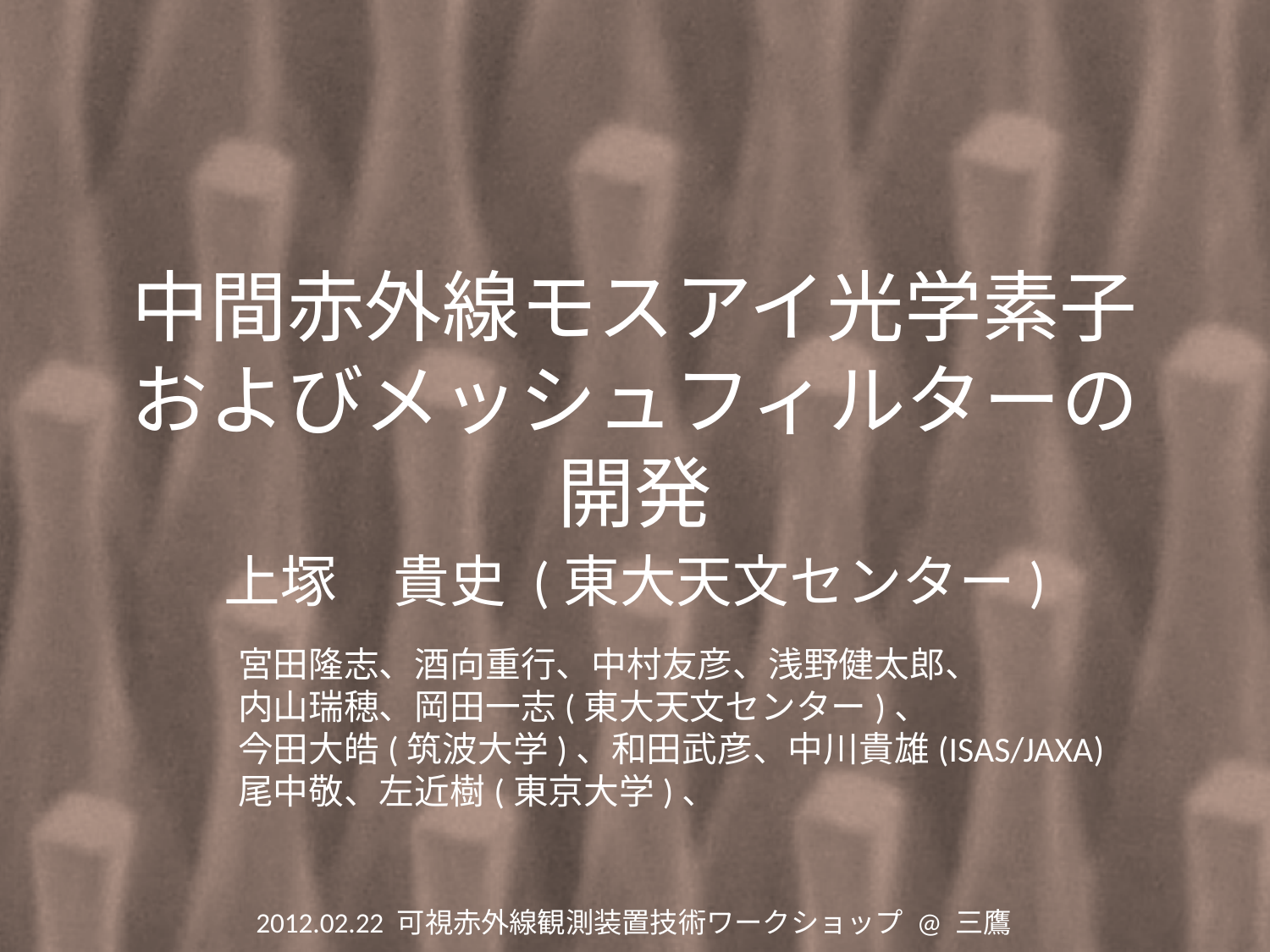

# 中間赤外線モスアイ光学素子 およびメッシュフィルターの開発
上塚　貴史 (東大天文センター)
宮田隆志、酒向重行、中村友彦、浅野健太郎、
内山瑞穂、岡田一志(東大天文センター)、
今田大皓(筑波大学)、和田武彦、中川貴雄(ISAS/JAXA)
尾中敬、左近樹(東京大学)、
2012.02.22 可視赤外線観測装置技術ワークショップ @ 三鷹